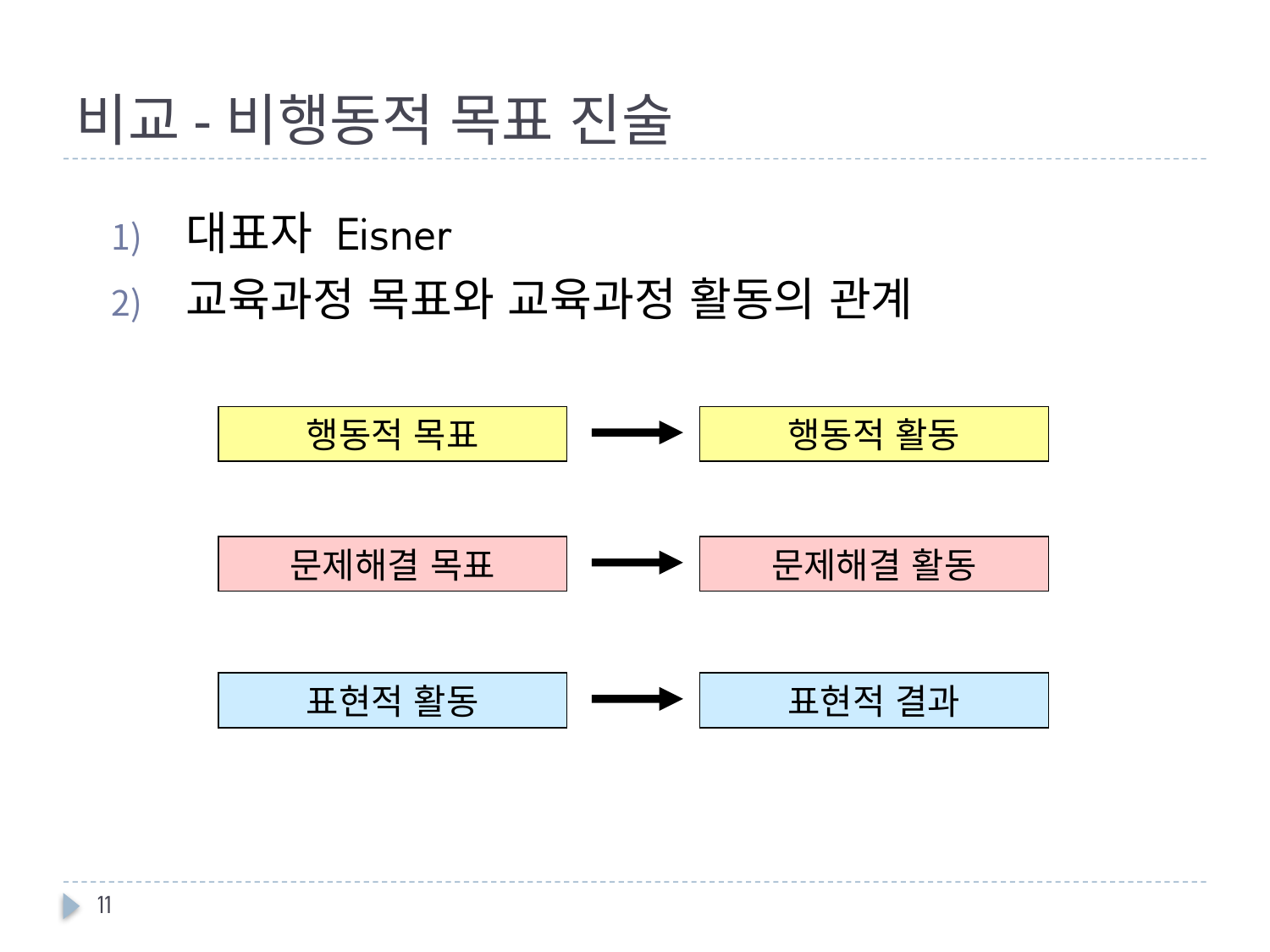

# 비교-비행동적 목표 진술
대표자 Eisner
교육과정 목표와 교육과정 활동의 관계

행동적 목표
행동적 활동

문제해결 목표
문제해결 활동

표현적 활동
표현적 결과

11